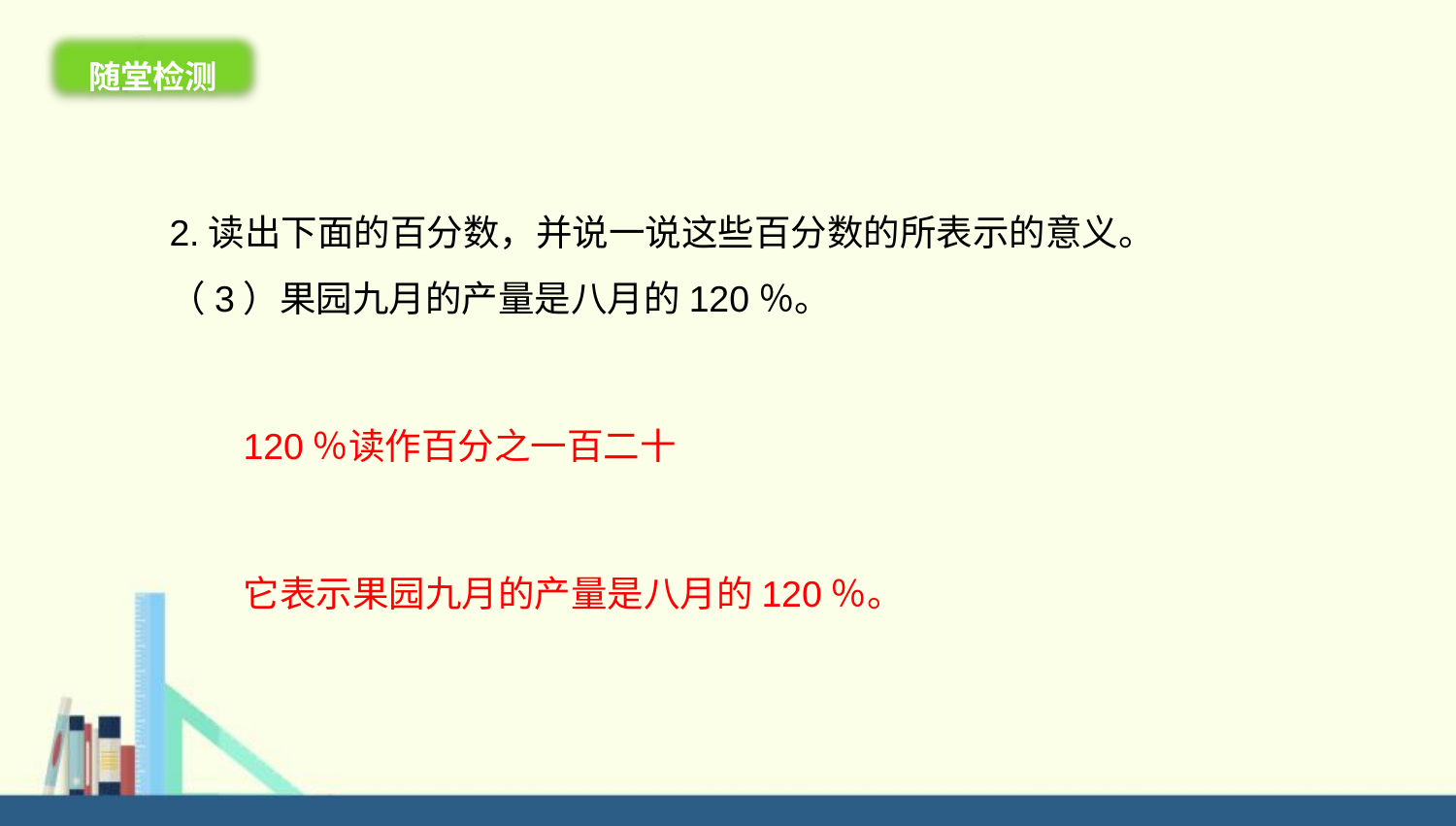

随堂检测
2.读出下面的百分数，并说一说这些百分数的所表示的意义。
（3）果园九月的产量是八月的120％。
120％读作百分之一百二十
它表示果园九月的产量是八月的120％。